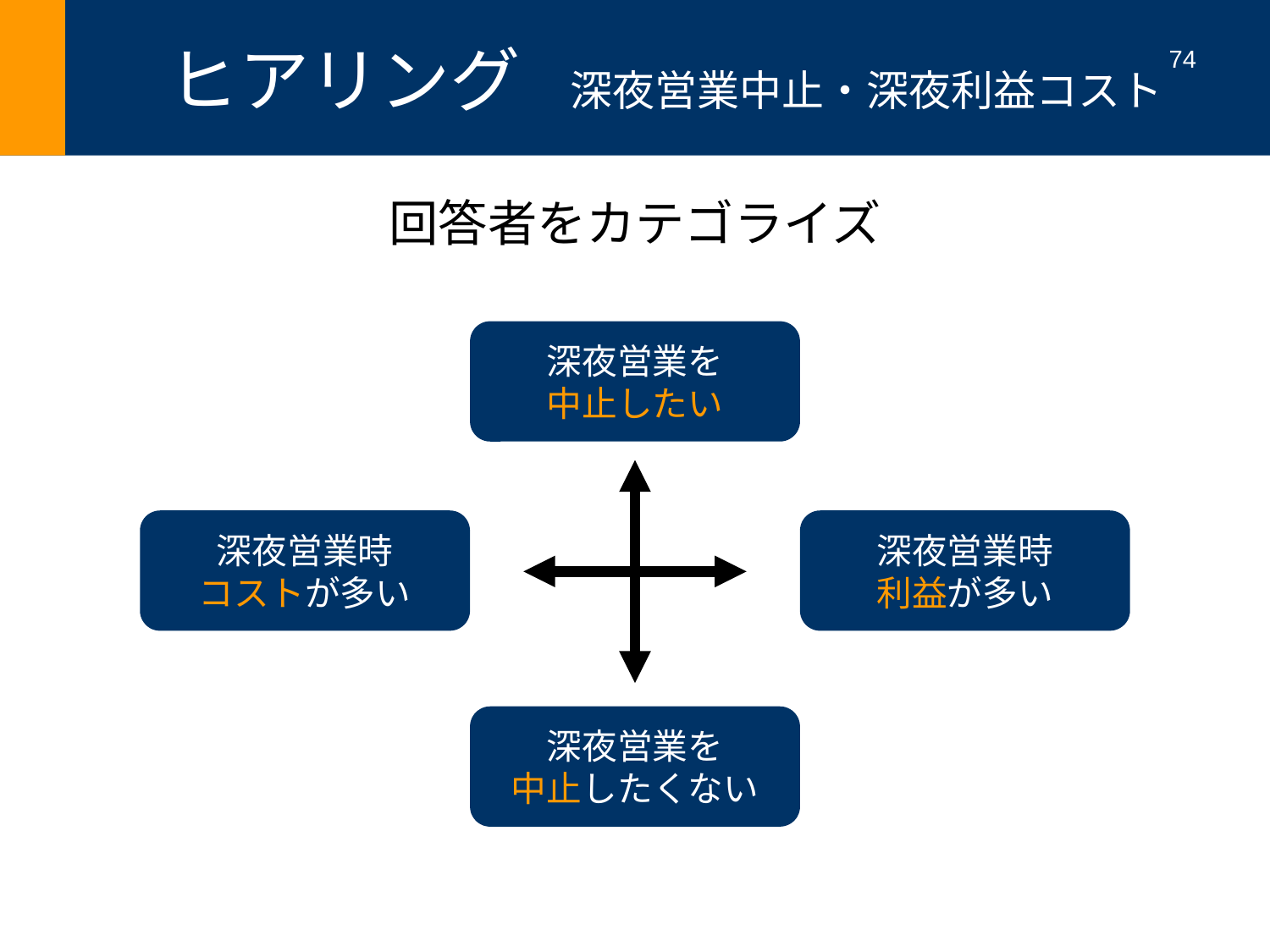

ヒアリング　深夜営業中止・深夜利益コスト
74
回答者をカテゴライズ
深夜営業を
中止したい
深夜営業時
コストが多い
深夜営業時
利益が多い
深夜営業を
中止したくない